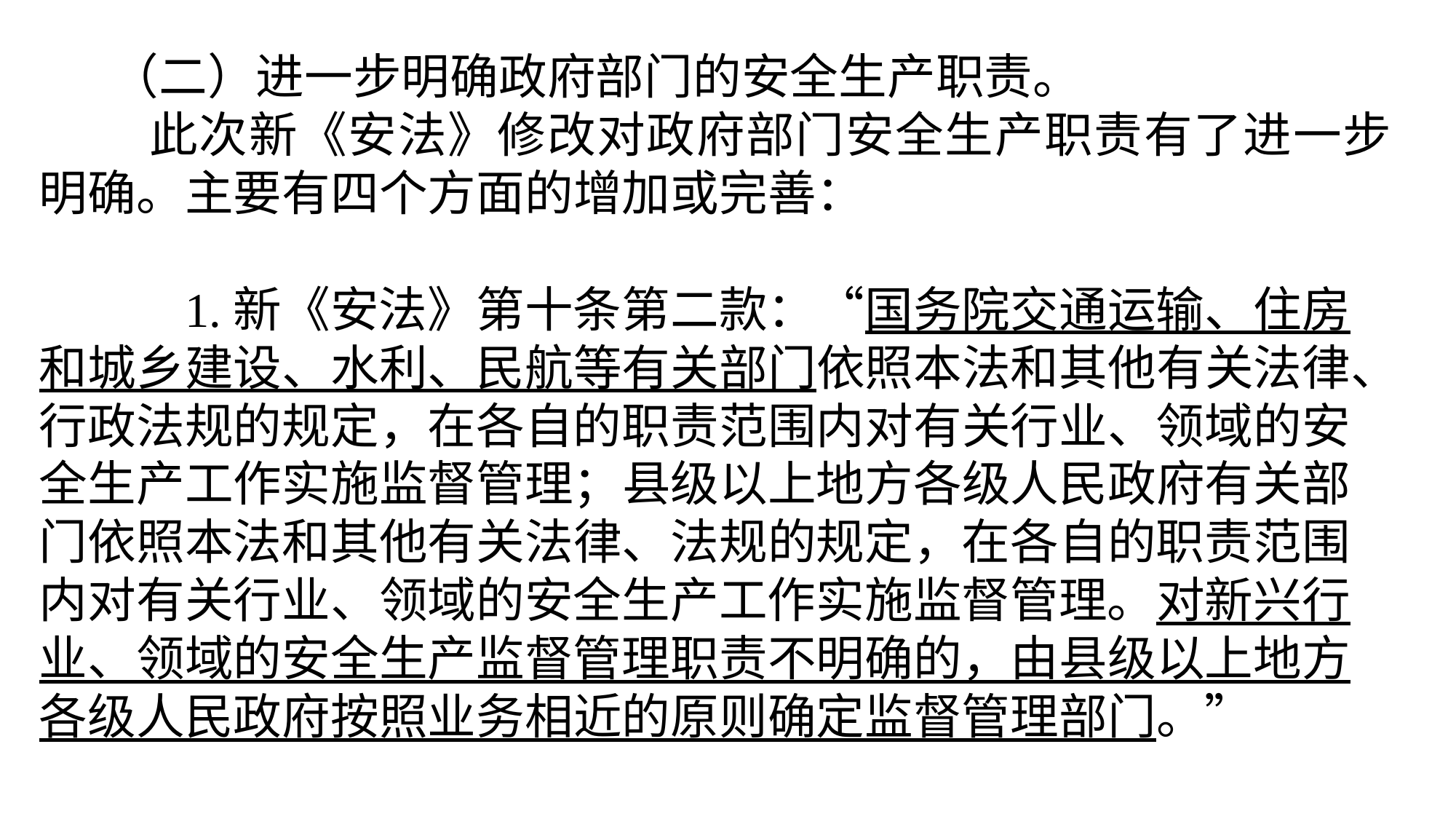

（二）进一步明确政府部门的安全生产职责。
    此次新《安法》修改对政府部门安全生产职责有了进一步明确。主要有四个方面的增加或完善：

        1.新《安法》第十条第二款：“国务院交通运输、住房和城乡建设、水利、民航等有关部门依照本法和其他有关法律、行政法规的规定，在各自的职责范围内对有关行业、领域的安全生产工作实施监督管理；县级以上地方各级人民政府有关部门依照本法和其他有关法律、法规的规定，在各自的职责范围内对有关行业、领域的安全生产工作实施监督管理。对新兴行业、领域的安全生产监督管理职责不明确的，由县级以上地方各级人民政府按照业务相近的原则确定监督管理部门。”